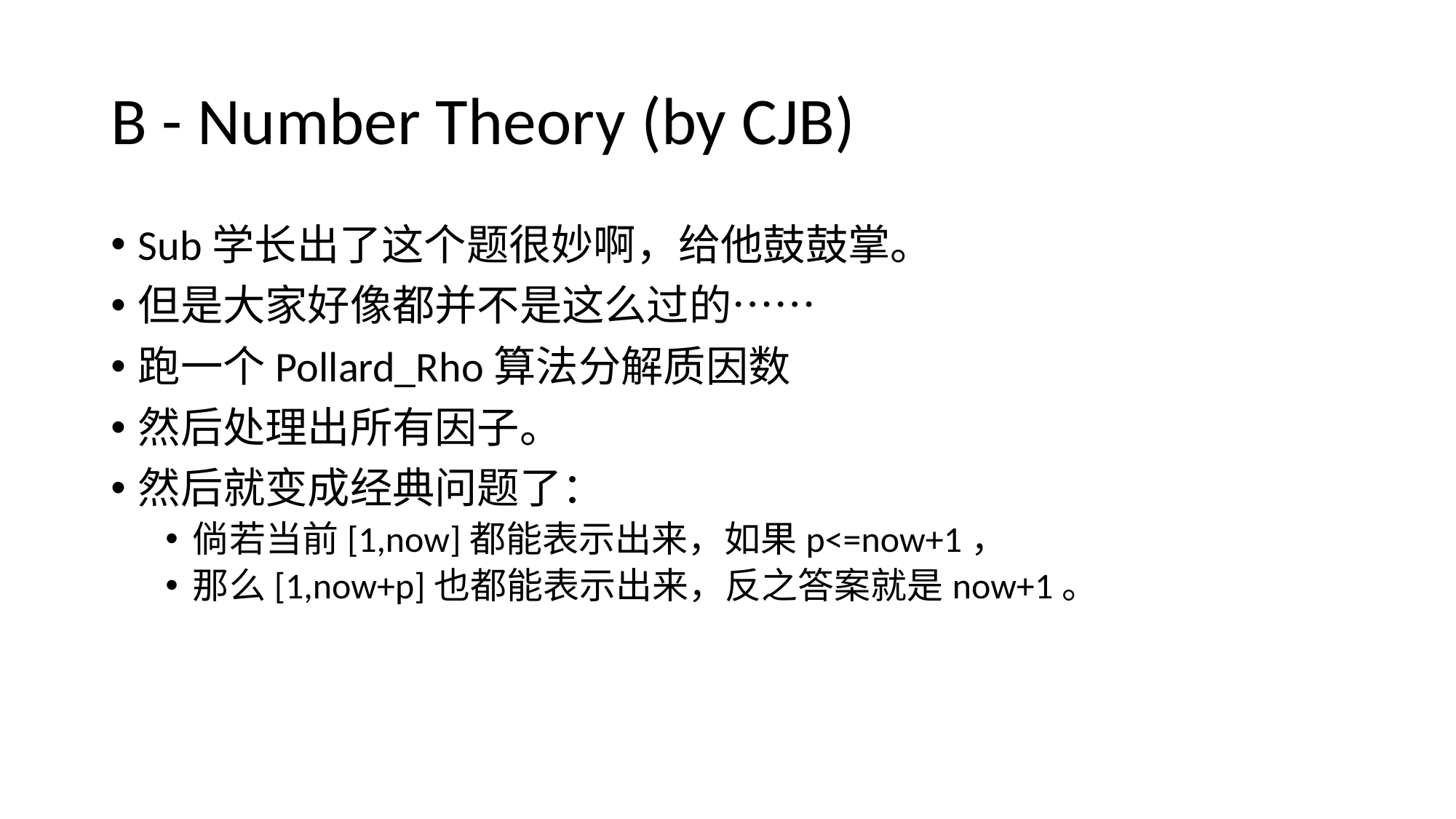

# B - Number Theory (by CJB)
Sub学长出了这个题很妙啊，给他鼓鼓掌。
但是大家好像都并不是这么过的……
跑一个Pollard_Rho算法分解质因数
然后处理出所有因子。
然后就变成经典问题了：
倘若当前[1,now]都能表示出来，如果p<=now+1，
那么[1,now+p]也都能表示出来，反之答案就是now+1。